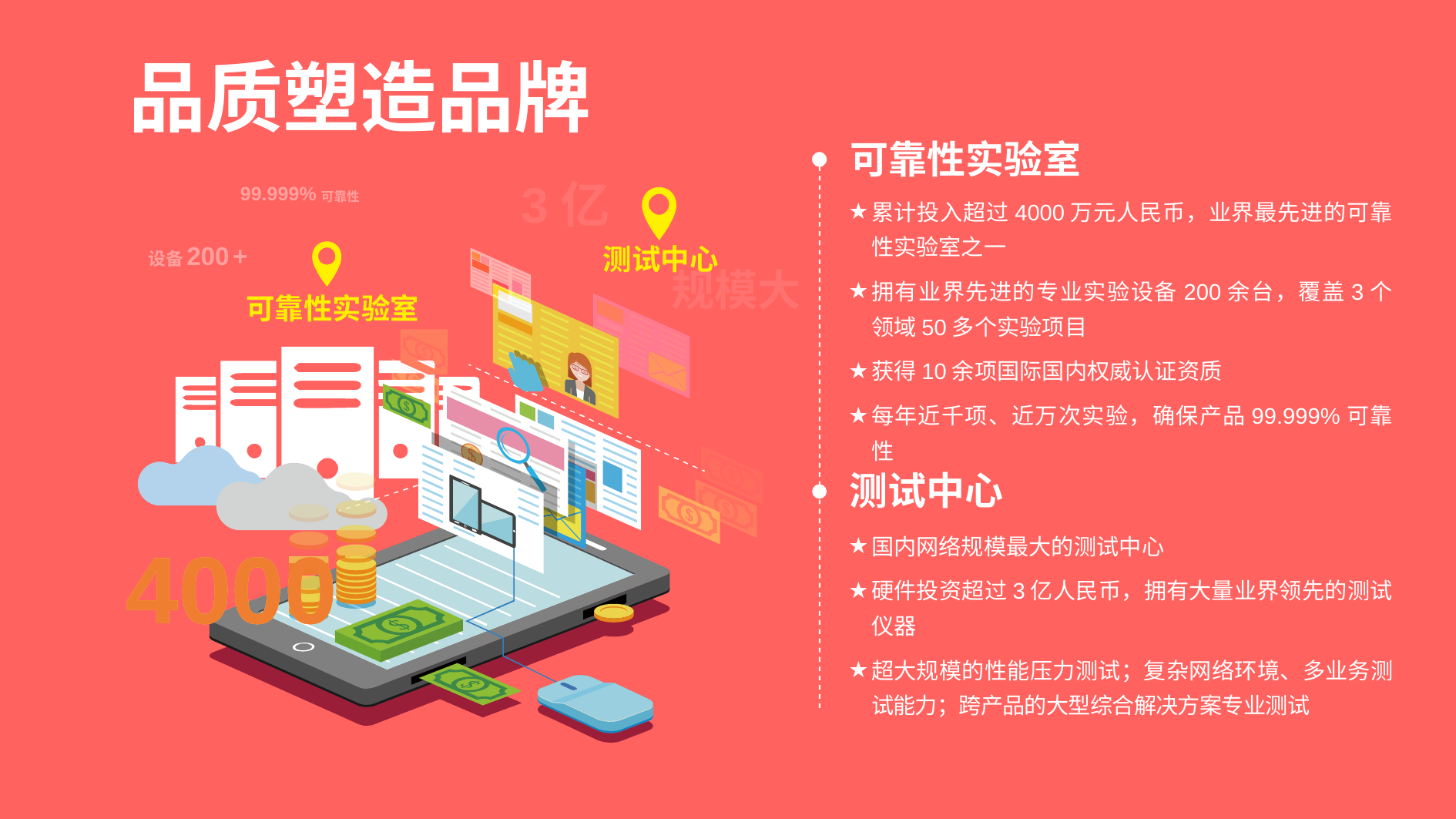

品质塑造品牌
可靠性实验室
累计投入超过4000万元人民币，业界最先进的可靠性实验室之一
拥有业界先进的专业实验设备200余台，覆盖3个领域50多个实验项目
获得10余项国际国内权威认证资质
每年近千项、近万次实验，确保产品99.999%可靠性
测试中心
国内网络规模最大的测试中心
硬件投资超过3亿人民币，拥有大量业界领先的测试仪器
超大规模的性能压力测试；复杂网络环境、多业务测试能力；跨产品的大型综合解决方案专业测试

3亿

99.999%

可靠性

200
+
测试中心

设备

规模大

可靠性实验室

4000
4000
4000
4000
4000
4000
4000